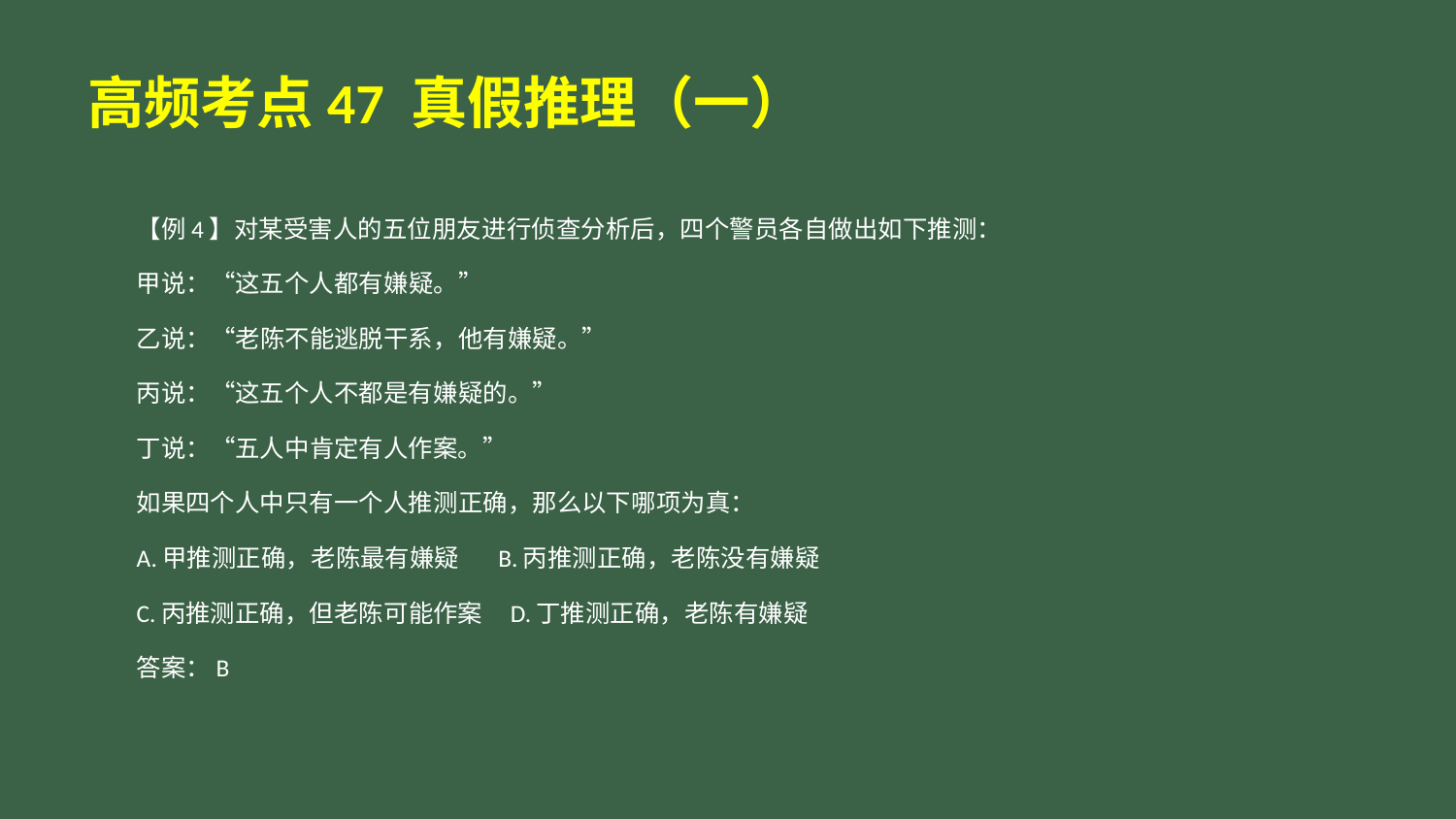

# 高频考点47 真假推理（一）
【例4】对某受害人的五位朋友进行侦查分析后，四个警员各自做出如下推测：
甲说：“这五个人都有嫌疑。”
乙说：“老陈不能逃脱干系，他有嫌疑。”
丙说：“这五个人不都是有嫌疑的。”
丁说：“五人中肯定有人作案。”
如果四个人中只有一个人推测正确，那么以下哪项为真：
A.甲推测正确，老陈最有嫌疑      B.丙推测正确，老陈没有嫌疑
C.丙推测正确，但老陈可能作案    D.丁推测正确，老陈有嫌疑
答案：B